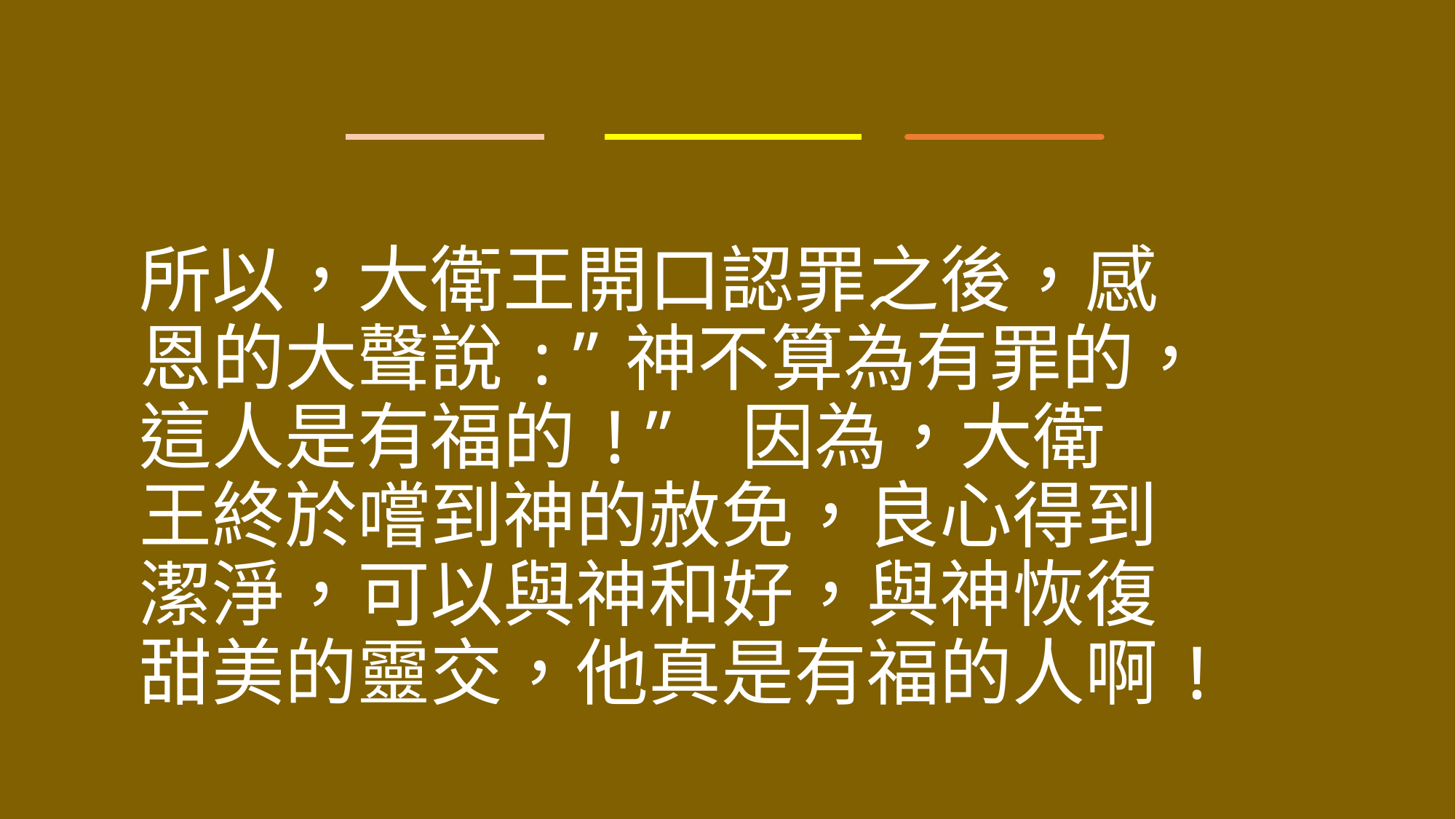

所以，大衛王開口認罪之後，感恩的大聲說:”神不算為有罪的，這人是有福的!” 因為，大衛王終於嚐到神的赦免，良心得到潔淨，可以與神和好，與神恢復甜美的靈交，他真是有福的人啊!